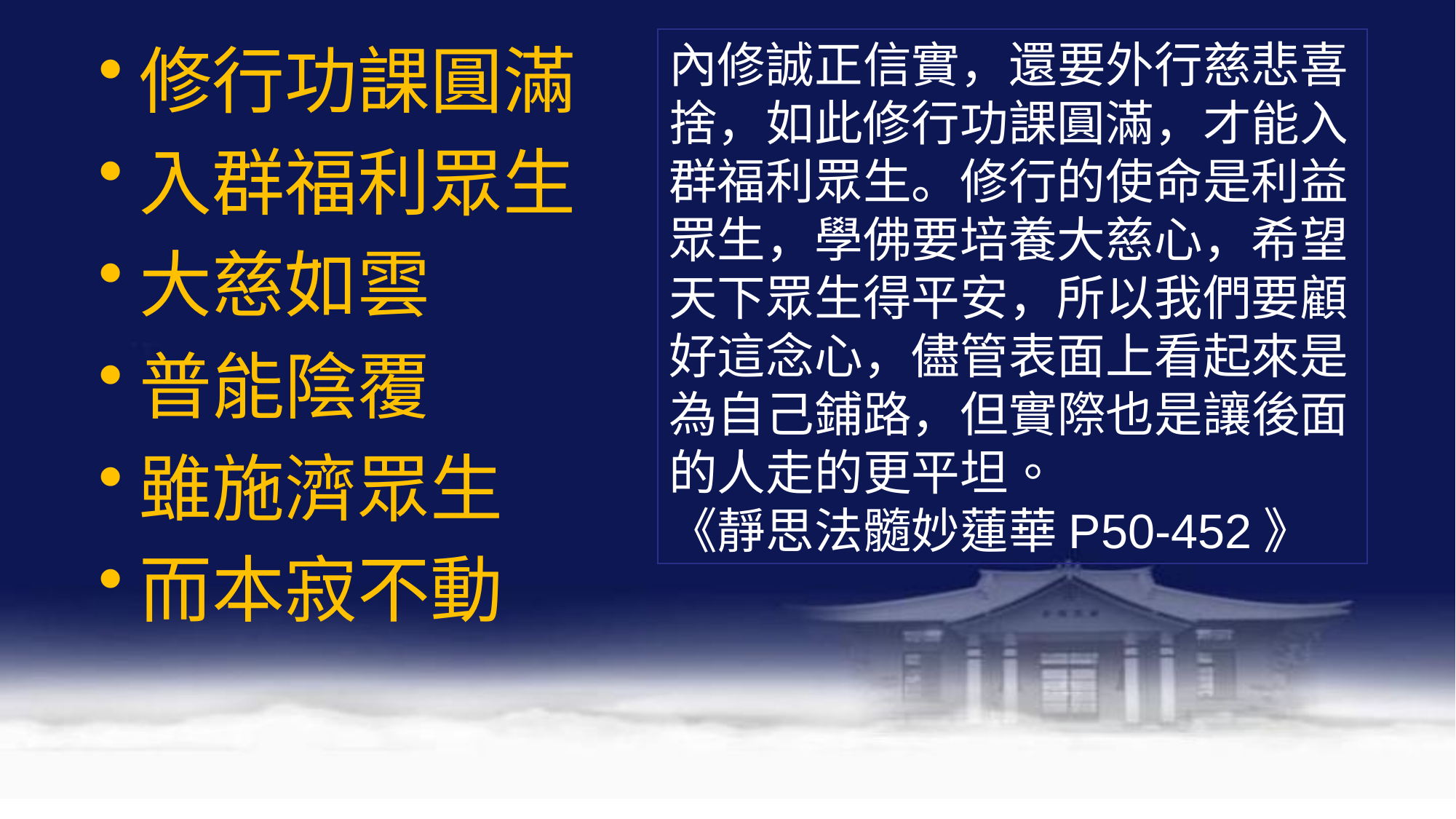

修行功課圓滿
入群福利眾生
大慈如雲
普能陰覆
雖施濟眾生
而本寂不動
內修誠正信實，還要外行慈悲喜捨，如此修行功課圓滿，才能入群福利眾生。修行的使命是利益眾生，學佛要培養大慈心，希望天下眾生得平安，所以我們要顧好這念心，儘管表面上看起來是為自己鋪路，但實際也是讓後面的人走的更平坦。
《靜思法髓妙蓮華P50-452》